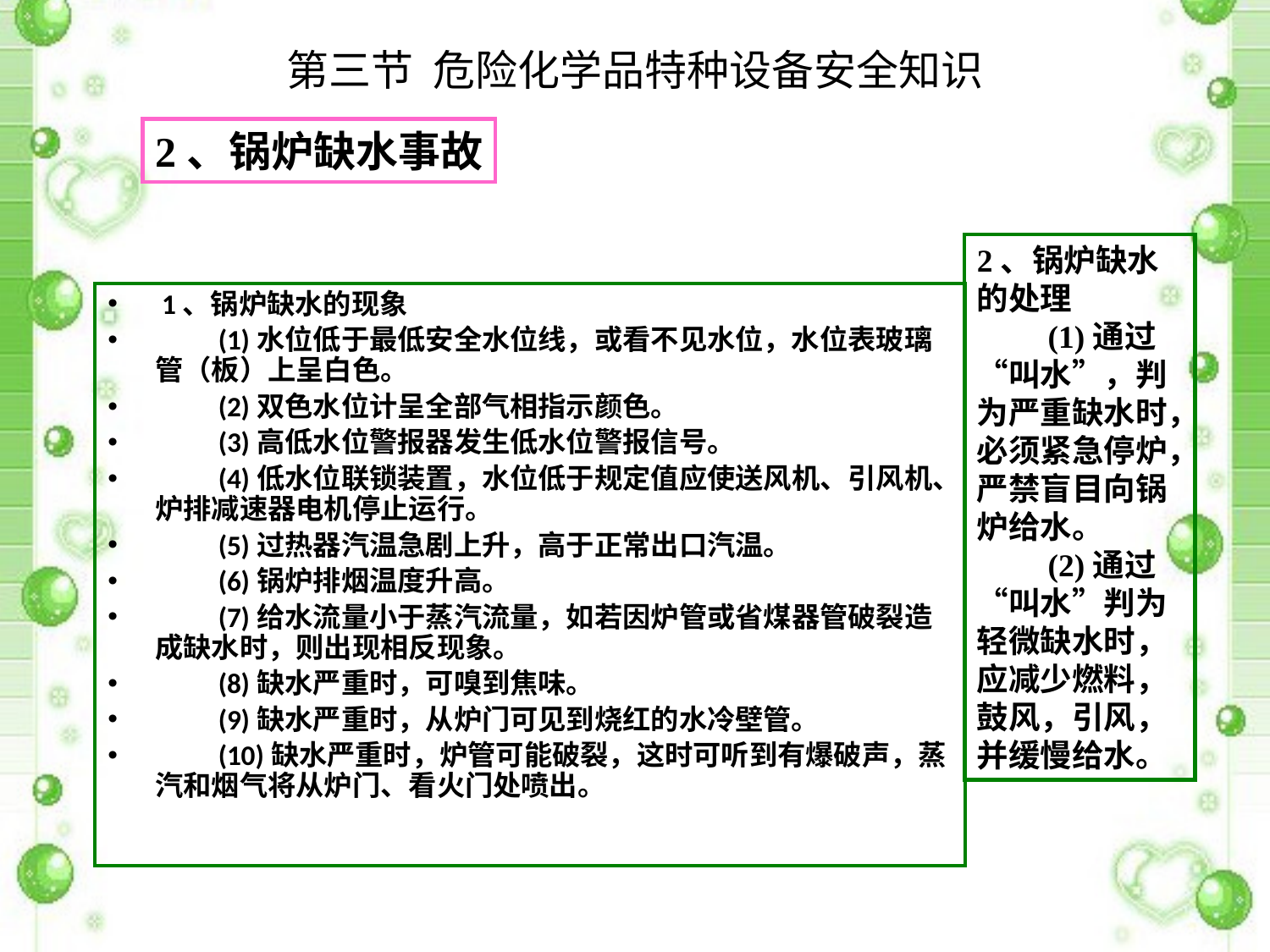

# 第三节  危险化学品特种设备安全知识
2、锅炉缺水事故
2、锅炉缺水的处理
　　(1)通过“叫水”，判为严重缺水时，必须紧急停炉，严禁盲目向锅炉给水。
　　(2)通过“叫水”判为轻微缺水时，应减少燃料，鼓风，引风，并缓慢给水。
 1、锅炉缺水的现象
　　(1)水位低于最低安全水位线，或看不见水位，水位表玻璃管（板）上呈白色。
　　(2)双色水位计呈全部气相指示颜色。
　　(3)高低水位警报器发生低水位警报信号。
　　(4)低水位联锁装置，水位低于规定值应使送风机、引风机、炉排减速器电机停止运行。
　　(5)过热器汽温急剧上升，高于正常出口汽温。
　　(6)锅炉排烟温度升高。
　　(7)给水流量小于蒸汽流量，如若因炉管或省煤器管破裂造成缺水时，则出现相反现象。
　　(8)缺水严重时，可嗅到焦味。
　　(9)缺水严重时，从炉门可见到烧红的水冷壁管。
　　(10)缺水严重时，炉管可能破裂，这时可听到有爆破声，蒸汽和烟气将从炉门、看火门处喷出。